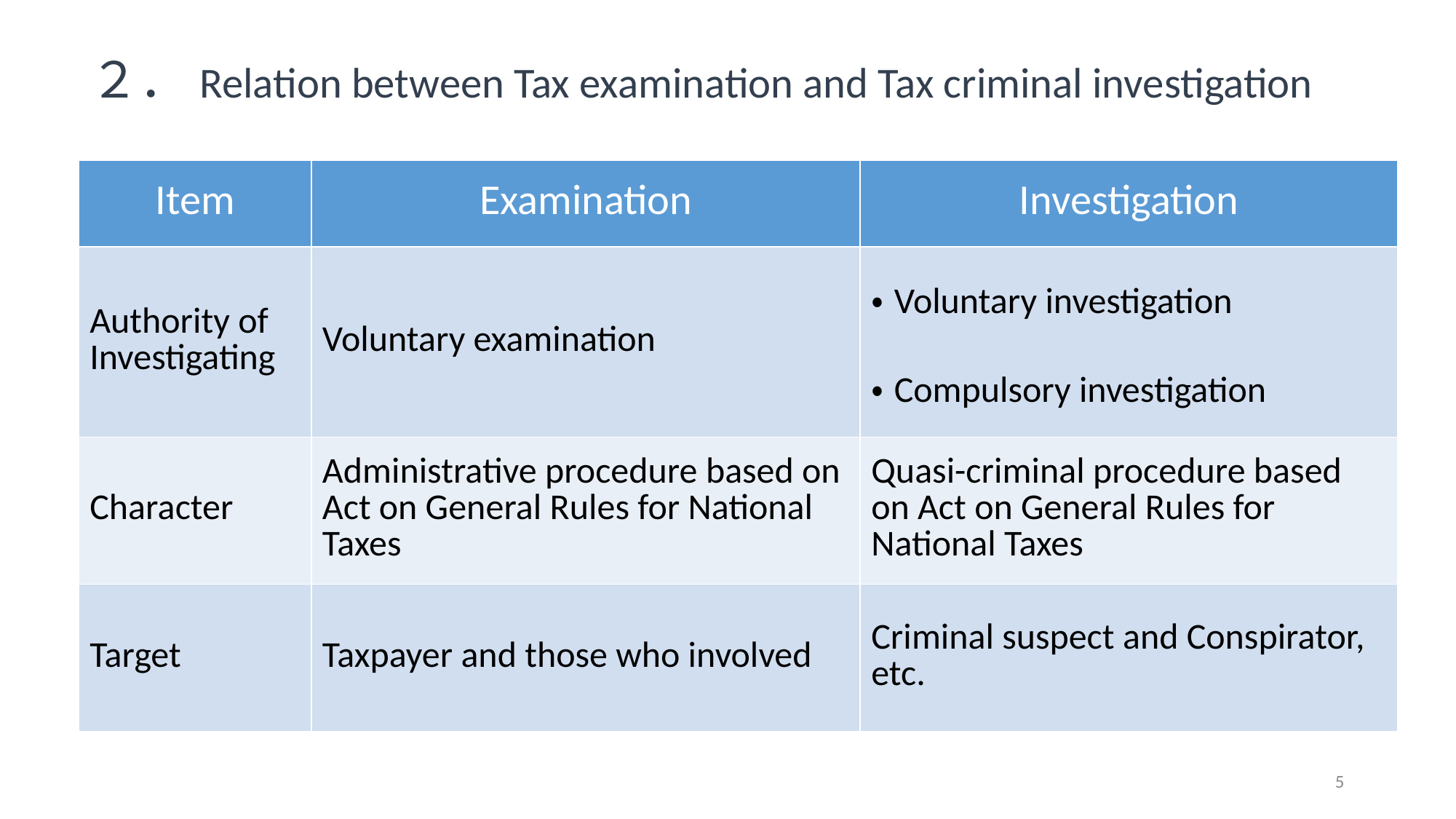

# ２．Relation between Tax examination and Tax criminal investigation
| Item | Examination | Investigation |
| --- | --- | --- |
| Authority of Investigating | Voluntary examination | ・Voluntary investigation ・Compulsory investigation |
| Character | Administrative procedure based on Act on General Rules for National Taxes | Quasi-criminal procedure based on Act on General Rules for National Taxes |
| Target | Taxpayer and those who involved | Criminal suspect and Conspirator, etc. |
5